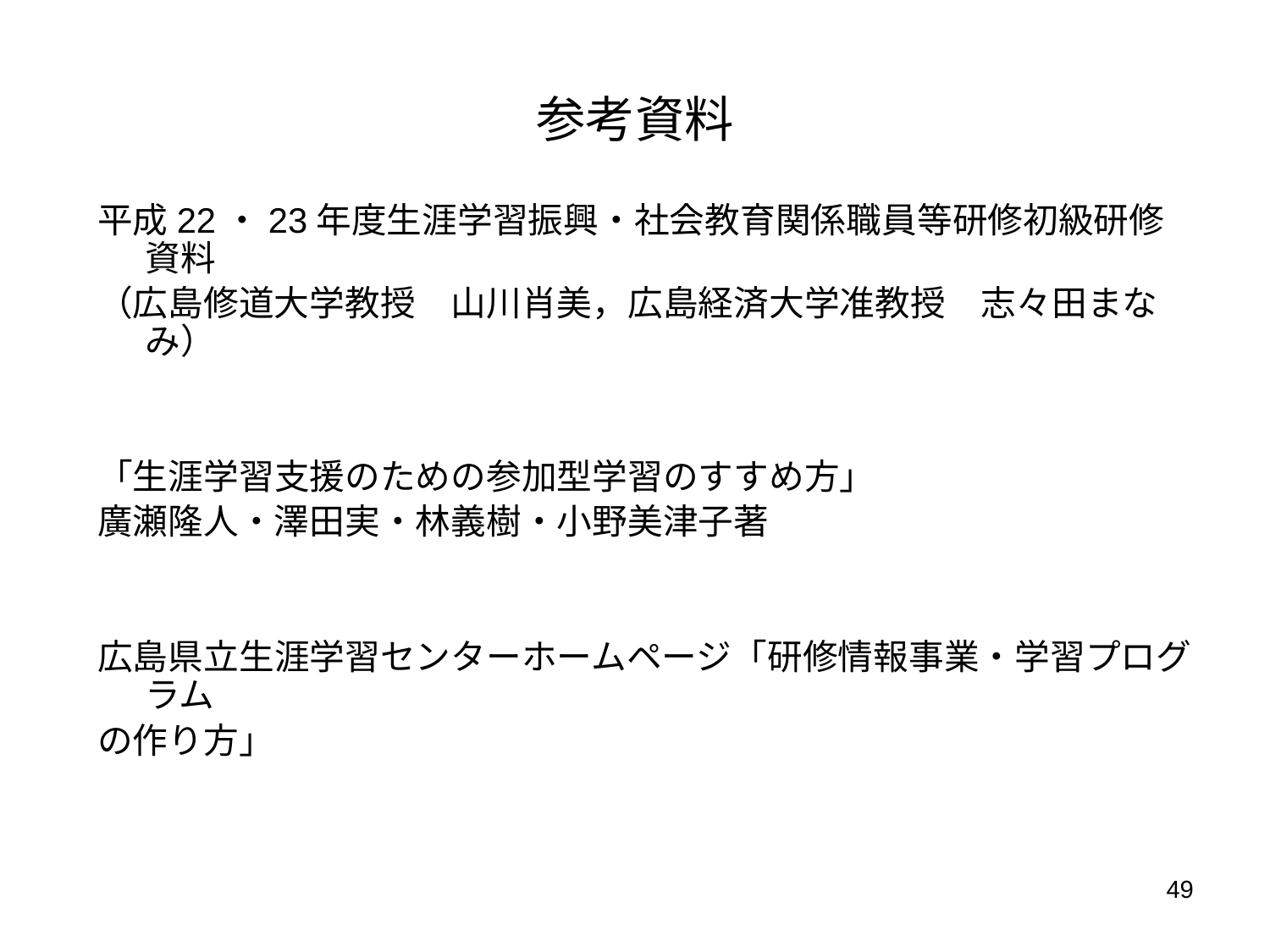

# 参考資料
平成22・23年度生涯学習振興・社会教育関係職員等研修初級研修資料
（広島修道大学教授　山川肖美，広島経済大学准教授　志々田まなみ）

「生涯学習支援のための参加型学習のすすめ方」
廣瀬隆人・澤田実・林義樹・小野美津子著

広島県立生涯学習センターホームページ「研修情報事業・学習プログラム
の作り方」

49